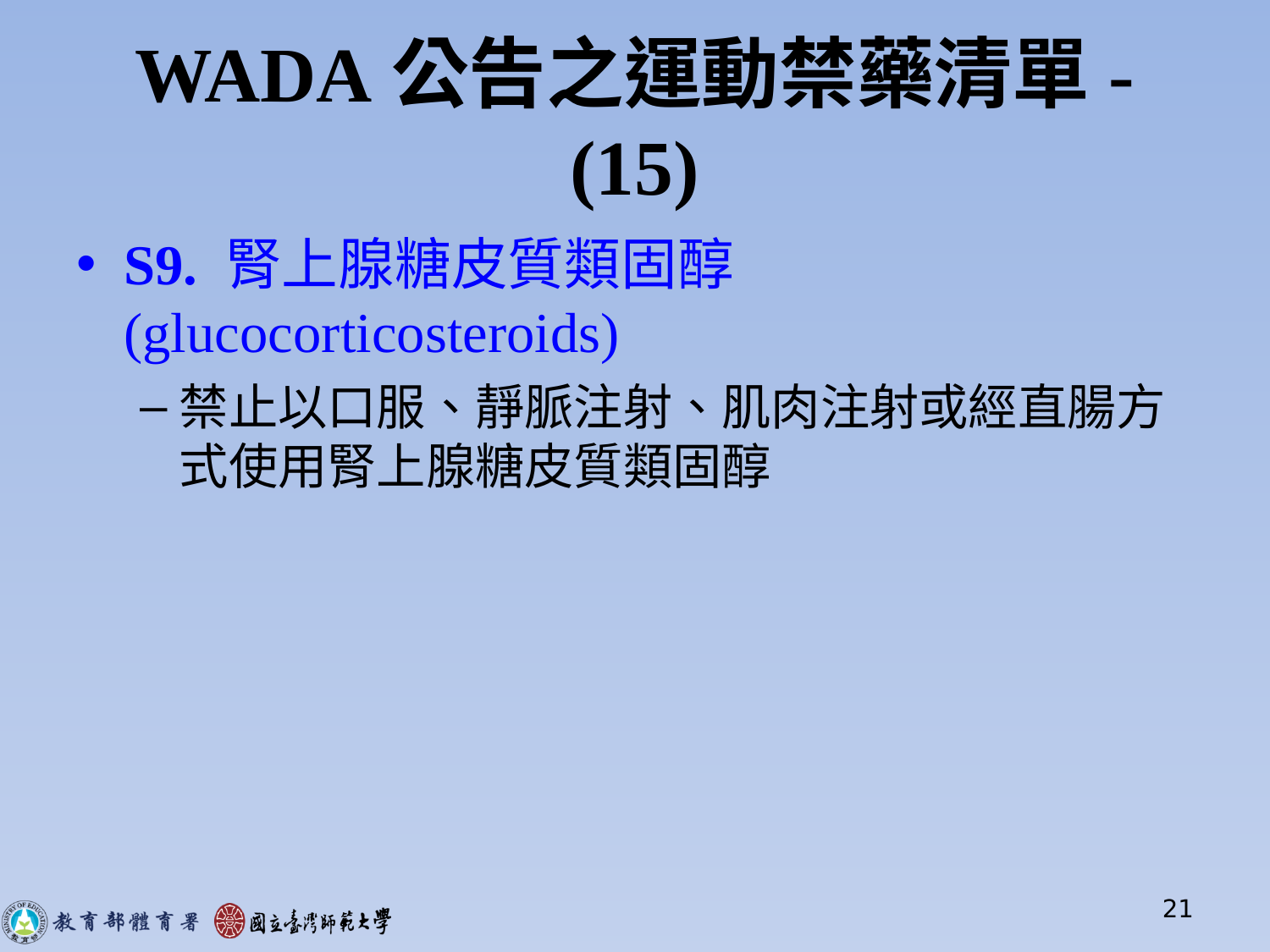

# WADA公告之運動禁藥清單-(15)
S9. 腎上腺糖皮質類固醇(glucocorticosteroids)
禁止以口服、靜脈注射、肌肉注射或經直腸方式使用腎上腺糖皮質類固醇

21